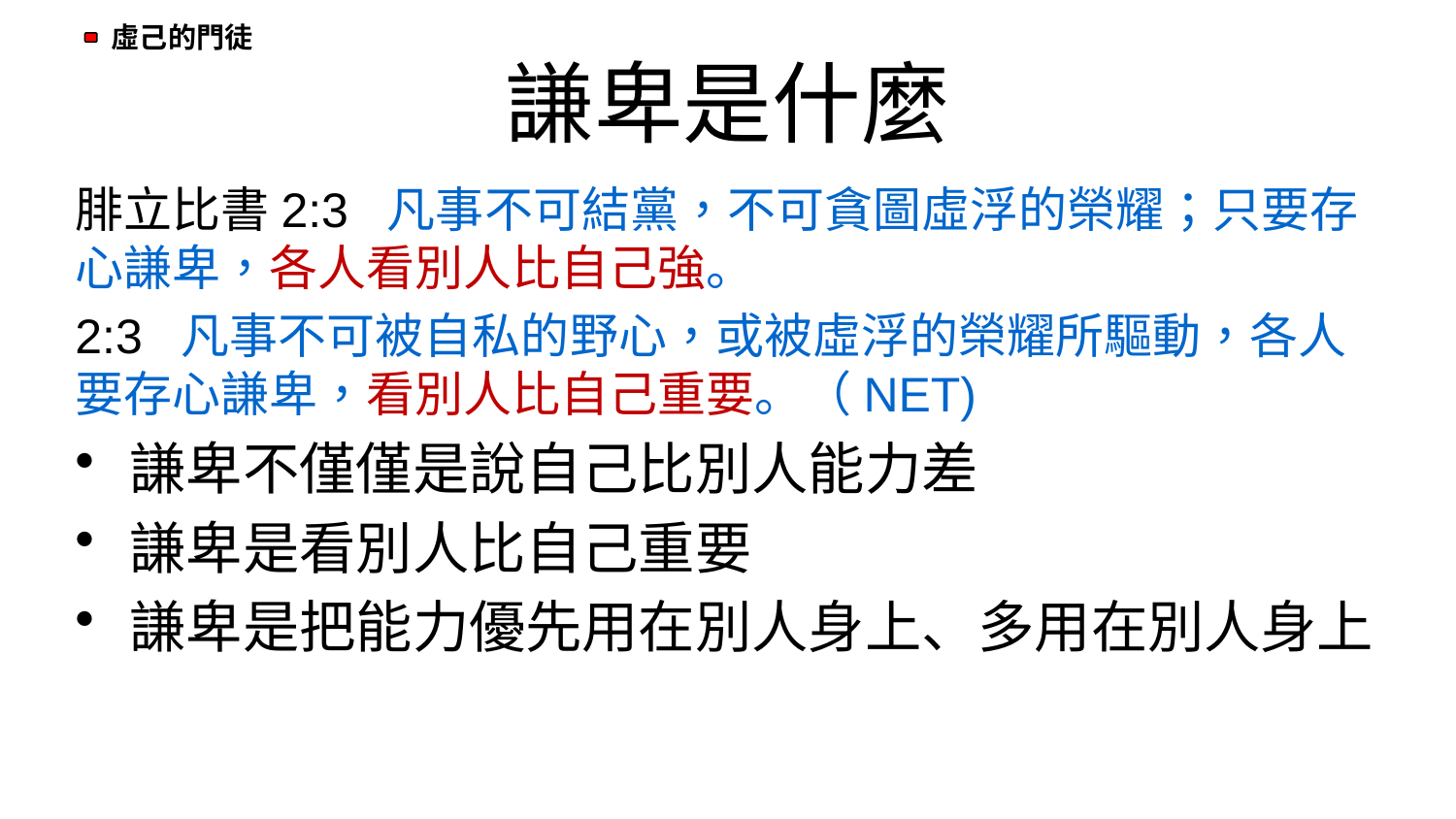

# 謙卑是什麼
腓立比書2:3  凡事不可結黨，不可貪圖虛浮的榮耀；只要存心謙卑，各人看別人比自己強。
2:3  凡事不可被自私的野心，或被虛浮的榮耀所驅動，各人要存心謙卑，看別人比自己重要。（NET)
謙卑不僅僅是說自己比別人能力差
謙卑是看別人比自己重要
謙卑是把能力優先用在別人身上、多用在別人身上